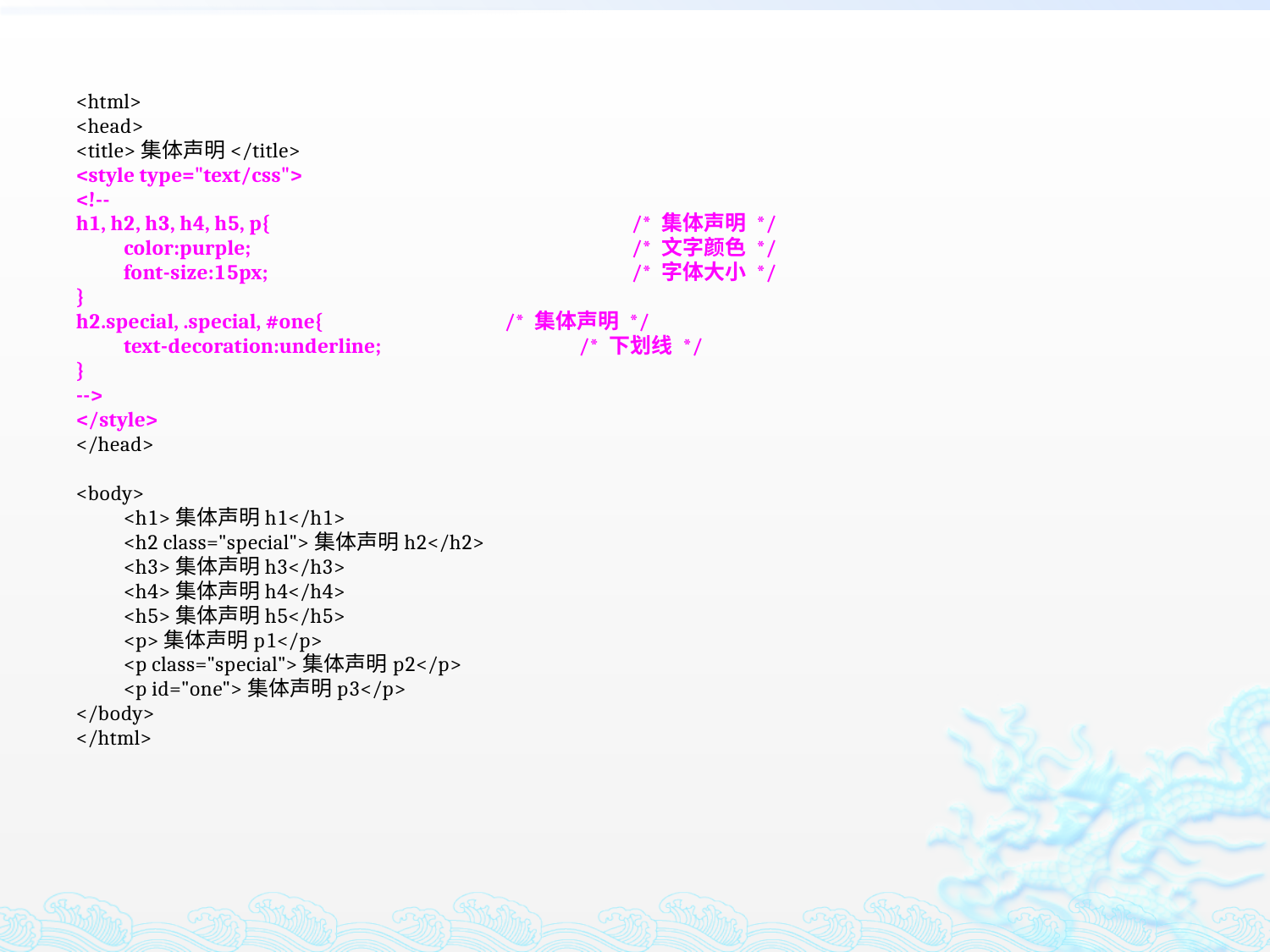

<html>
<head>
<title>集体声明</title>
<style type="text/css">
<!--
h1, h2, h3, h4, h5, p{			/* 集体声明 */
	color:purple;			/* 文字颜色 */
	font-size:15px;			/* 字体大小 */
}
h2.special, .special, #one{		/* 集体声明 */
	text-decoration:underline;	                /* 下划线 */
}
-->
</style>
</head>

<body>
	<h1>集体声明h1</h1>
	<h2 class="special">集体声明h2</h2>
	<h3>集体声明h3</h3>
	<h4>集体声明h4</h4>
	<h5>集体声明h5</h5>
	<p>集体声明p1</p>
	<p class="special">集体声明p2</p>
	<p id="one">集体声明p3</p>
</body>
</html>